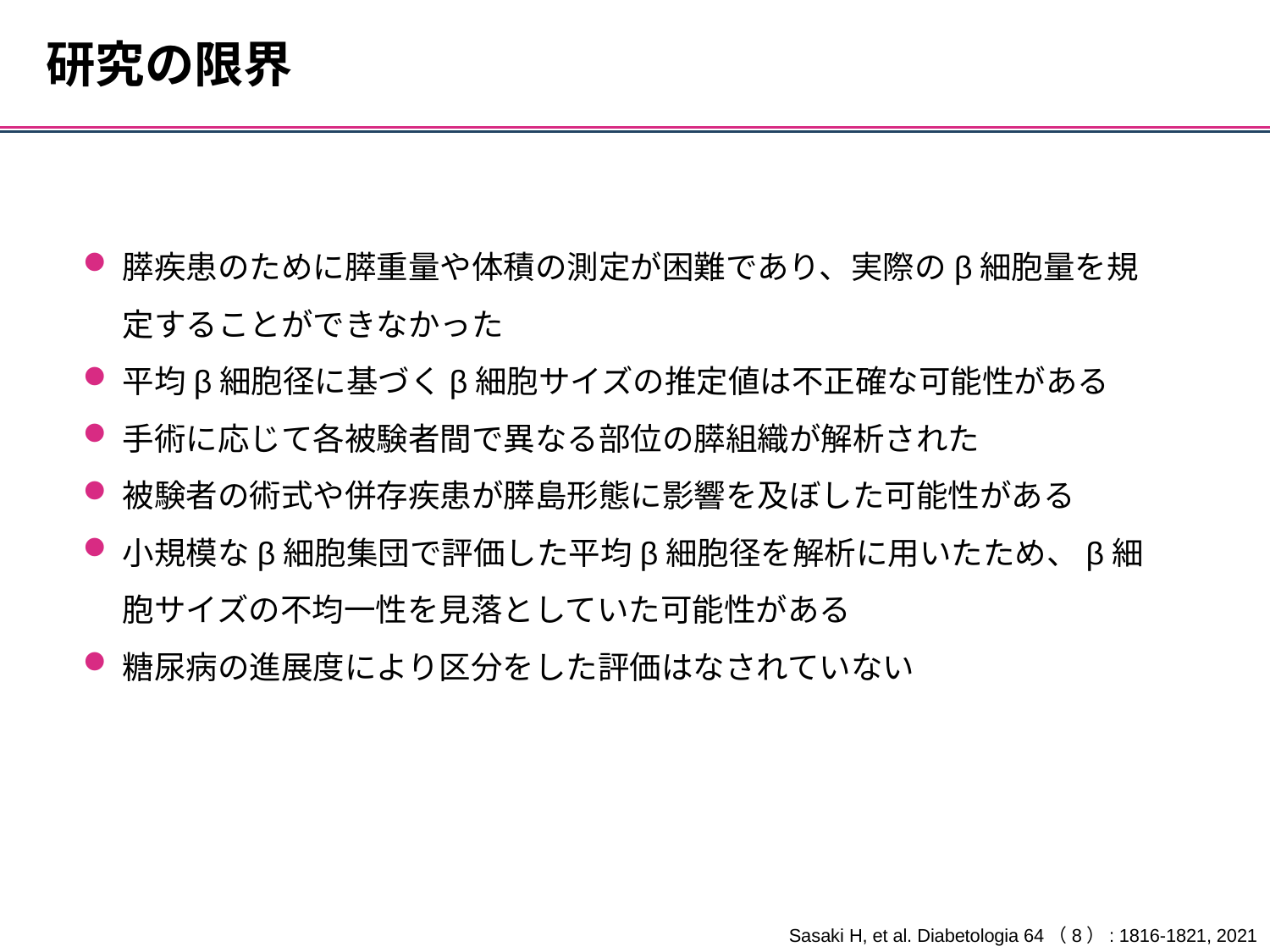

研究の限界
膵疾患のために膵重量や体積の測定が困難であり、実際のβ細胞量を規定することができなかった
平均β細胞径に基づくβ細胞サイズの推定値は不正確な可能性がある
手術に応じて各被験者間で異なる部位の膵組織が解析された
被験者の術式や併存疾患が膵島形態に影響を及ぼした可能性がある
小規模なβ細胞集団で評価した平均β細胞径を解析に用いたため、β細胞サイズの不均一性を見落としていた可能性がある
糖尿病の進展度により区分をした評価はなされていない
Sasaki H, et al. Diabetologia 64（8）: 1816-1821, 2021